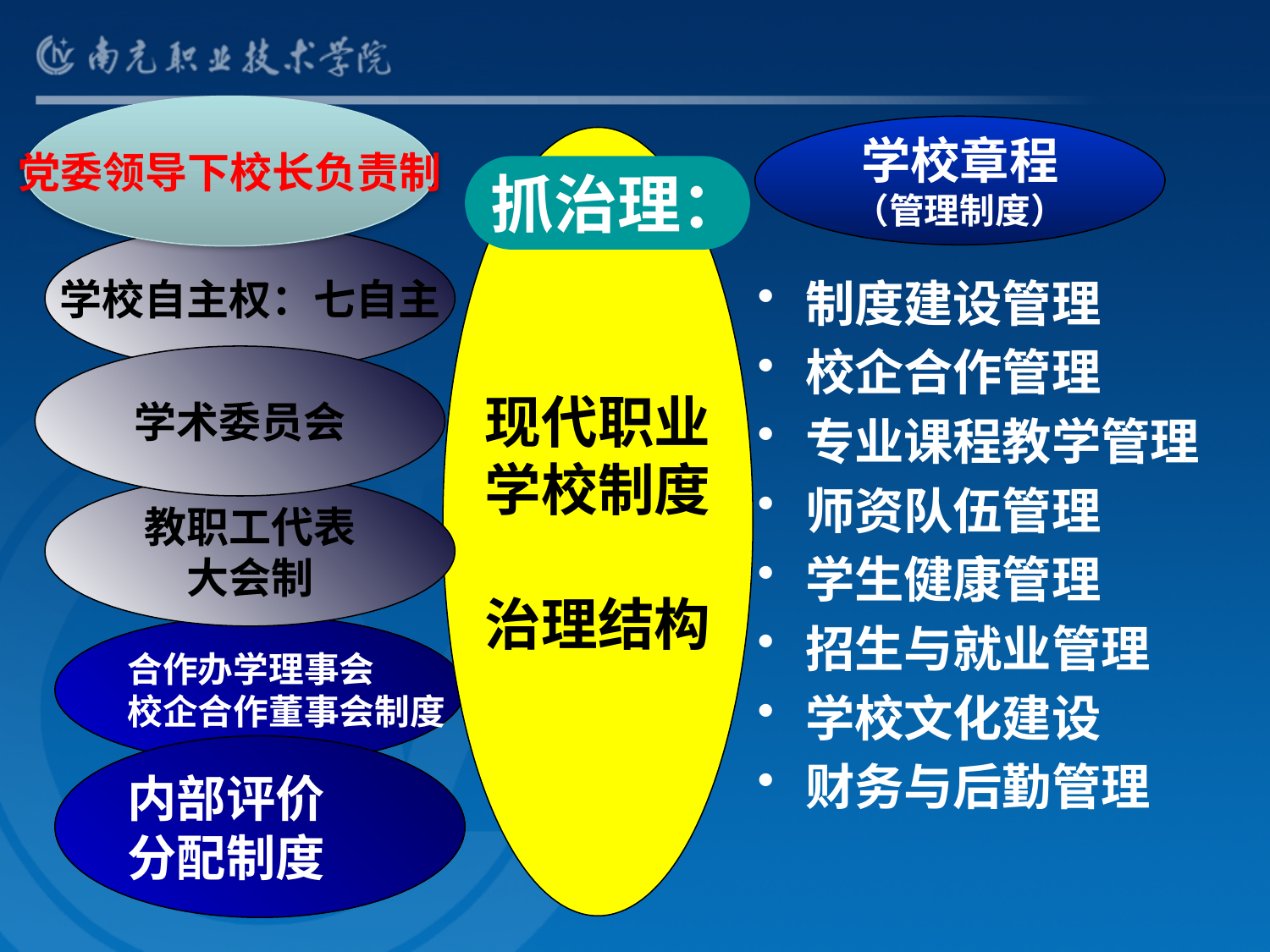

党委领导下校长负责制
学校章程
（管理制度）
现代职业
学校制度

治理结构
抓治理：
学校自主权：七自主
制度建设管理
校企合作管理
专业课程教学管理
师资队伍管理
学生健康管理
招生与就业管理
学校文化建设
财务与后勤管理
学术委员会
教职工代表
大会制
合作办学理事会
校企合作董事会制度
内部评价
分配制度